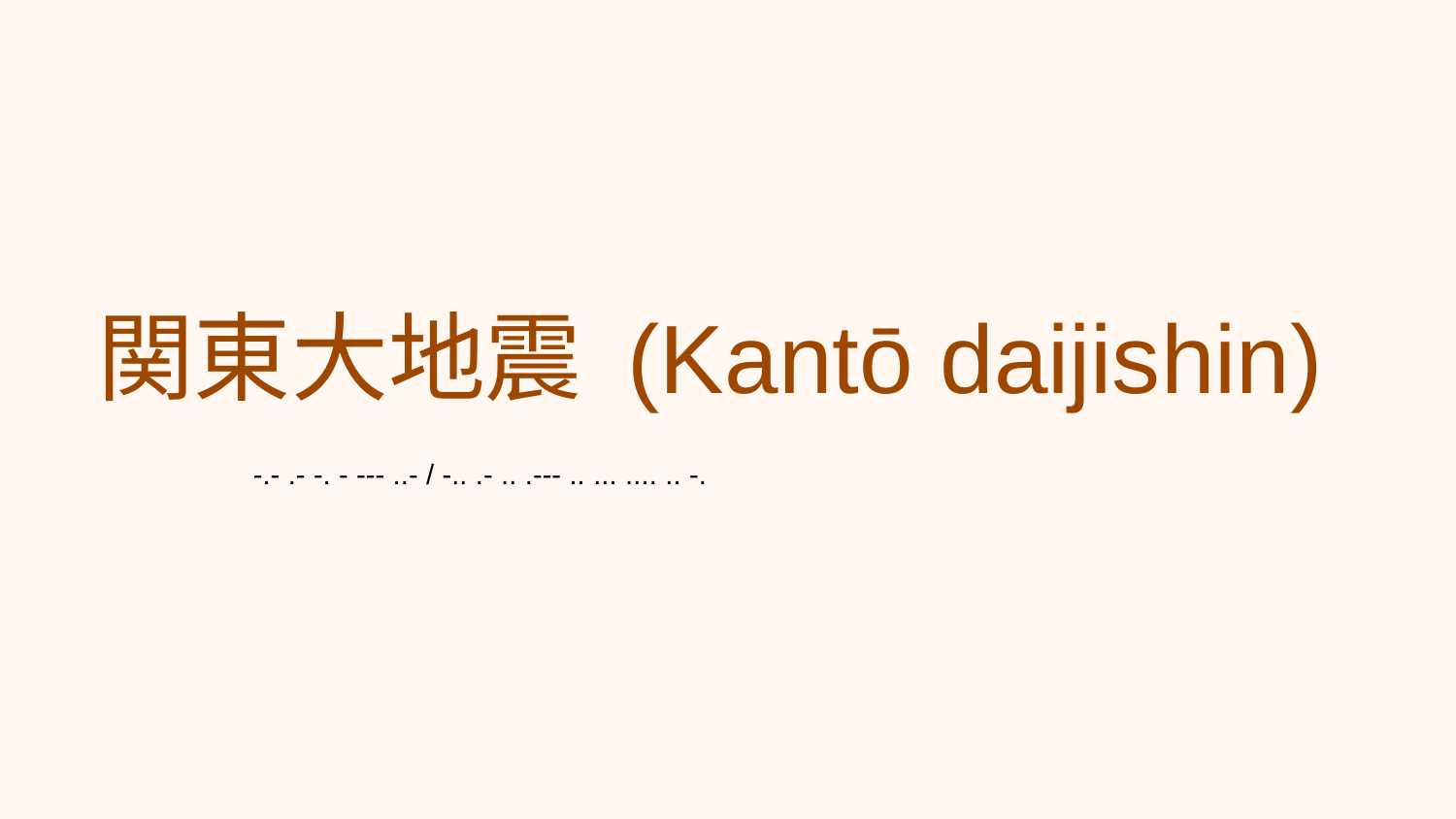

# 関東大地震 (Kantō daijishin)
-.- .- -. - --- ..- / -.. .- .. .--- .. ... .... .. -.